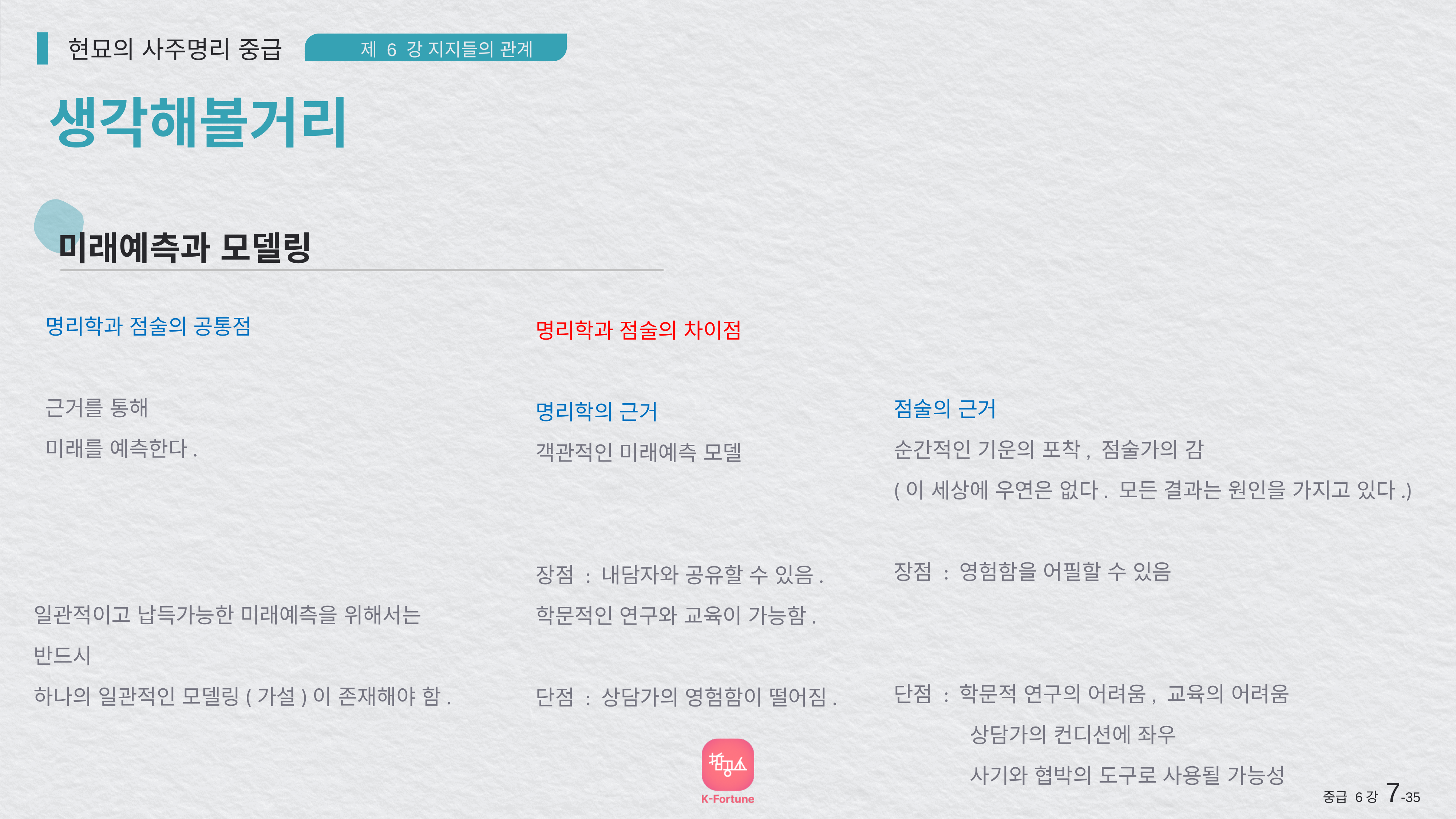

현묘의 사주명리 중급

제 6 강 지지들의 관계
생각해볼거리

미래예측과 모델링

명리학과 점술의 공통점

근거를 통해
미래를 예측한다.
명리학과 점술의 차이점

명리학의 근거
객관적인 미래예측 모델

장점 : 내담자와 공유할 수 있음.
학문적인 연구와 교육이 가능함.

단점 : 상담가의 영험함이 떨어짐.
점술의 근거
순간적인 기운의 포착, 점술가의 감
(이 세상에 우연은 없다. 모든 결과는 원인을 가지고 있다.)

장점 : 영험함을 어필할 수 있음

단점 : 학문적 연구의 어려움, 교육의 어려움
            상담가의 컨디션에 좌우
            사기와 협박의 도구로 사용될 가능성
일관적이고 납득가능한 미래예측을 위해서는
반드시
하나의 일관적인 모델링(가설)이 존재해야 함.